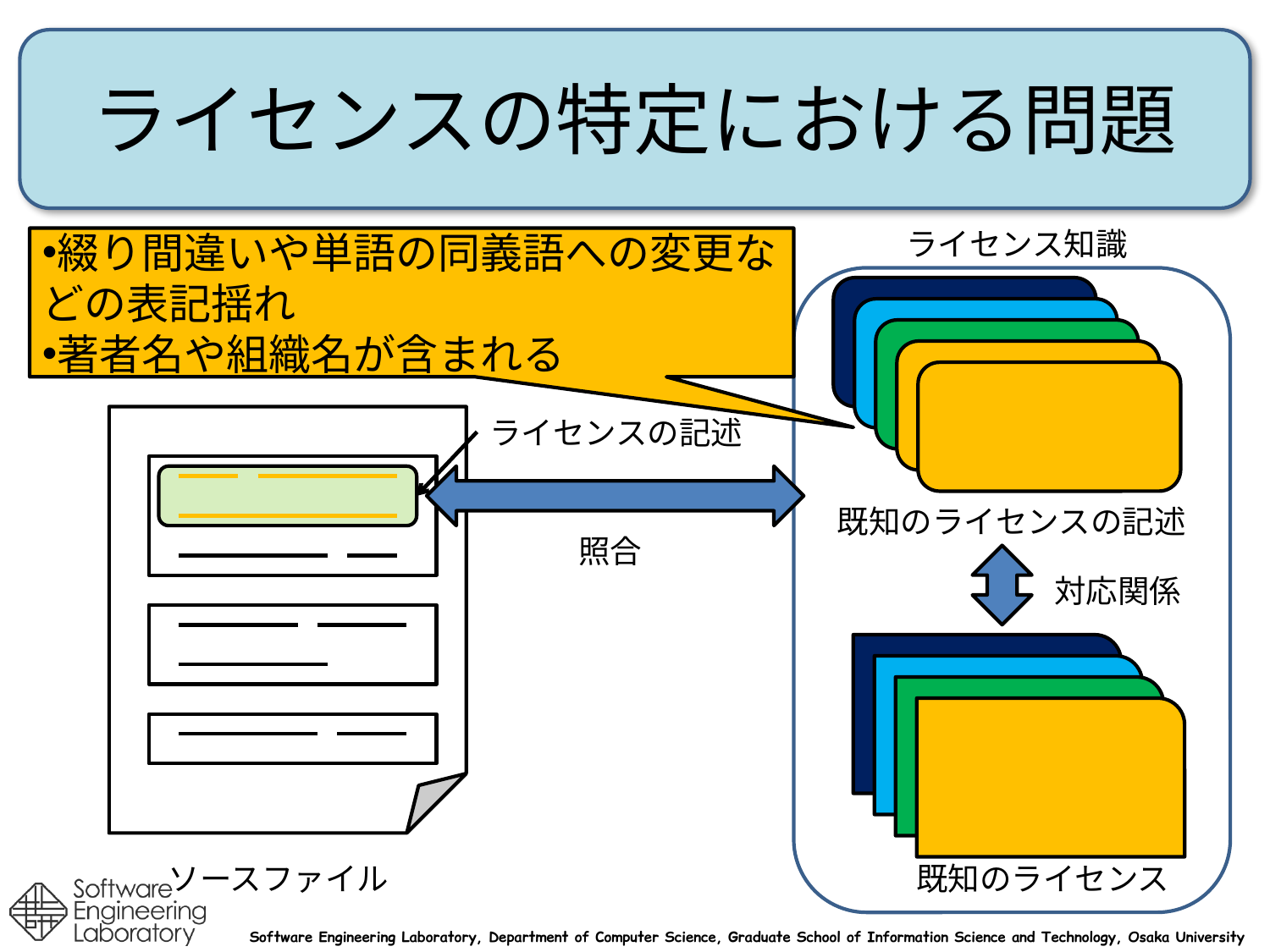

# ライセンスの特定における問題
ライセンス知識
綴り間違いや単語の同義語への変更などの表記揺れ
著者名や組織名が含まれる

ライセンスの記述

既知のライセンスの記述
照合

対応関係

ソースファイル
既知のライセンス